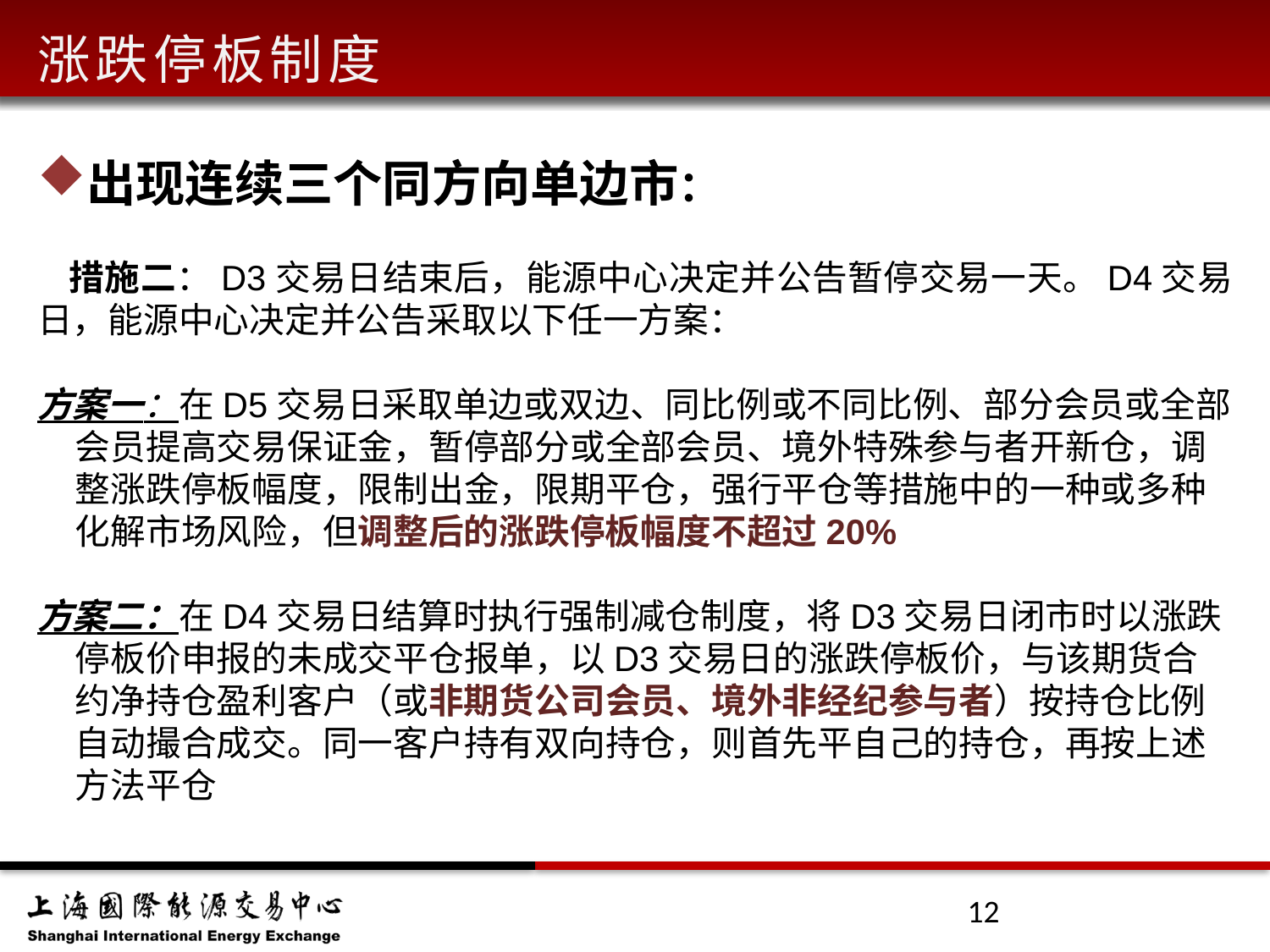

涨跌停板制度
出现连续三个同方向单边市：

措施二：D3交易日结束后，能源中心决定并公告暂停交易一天。D4交易日，能源中心决定并公告采取以下任一方案：

方案一：在D5交易日采取单边或双边、同比例或不同比例、部分会员或全部会员提高交易保证金，暂停部分或全部会员、境外特殊参与者开新仓，调整涨跌停板幅度，限制出金，限期平仓，强行平仓等措施中的一种或多种化解市场风险，但调整后的涨跌停板幅度不超过20%

方案二：在D4交易日结算时执行强制减仓制度，将D3交易日闭市时以涨跌停板价申报的未成交平仓报单，以D3交易日的涨跌停板价，与该期货合约净持仓盈利客户（或非期货公司会员、境外非经纪参与者）按持仓比例自动撮合成交。同一客户持有双向持仓，则首先平自己的持仓，再按上述方法平仓
12